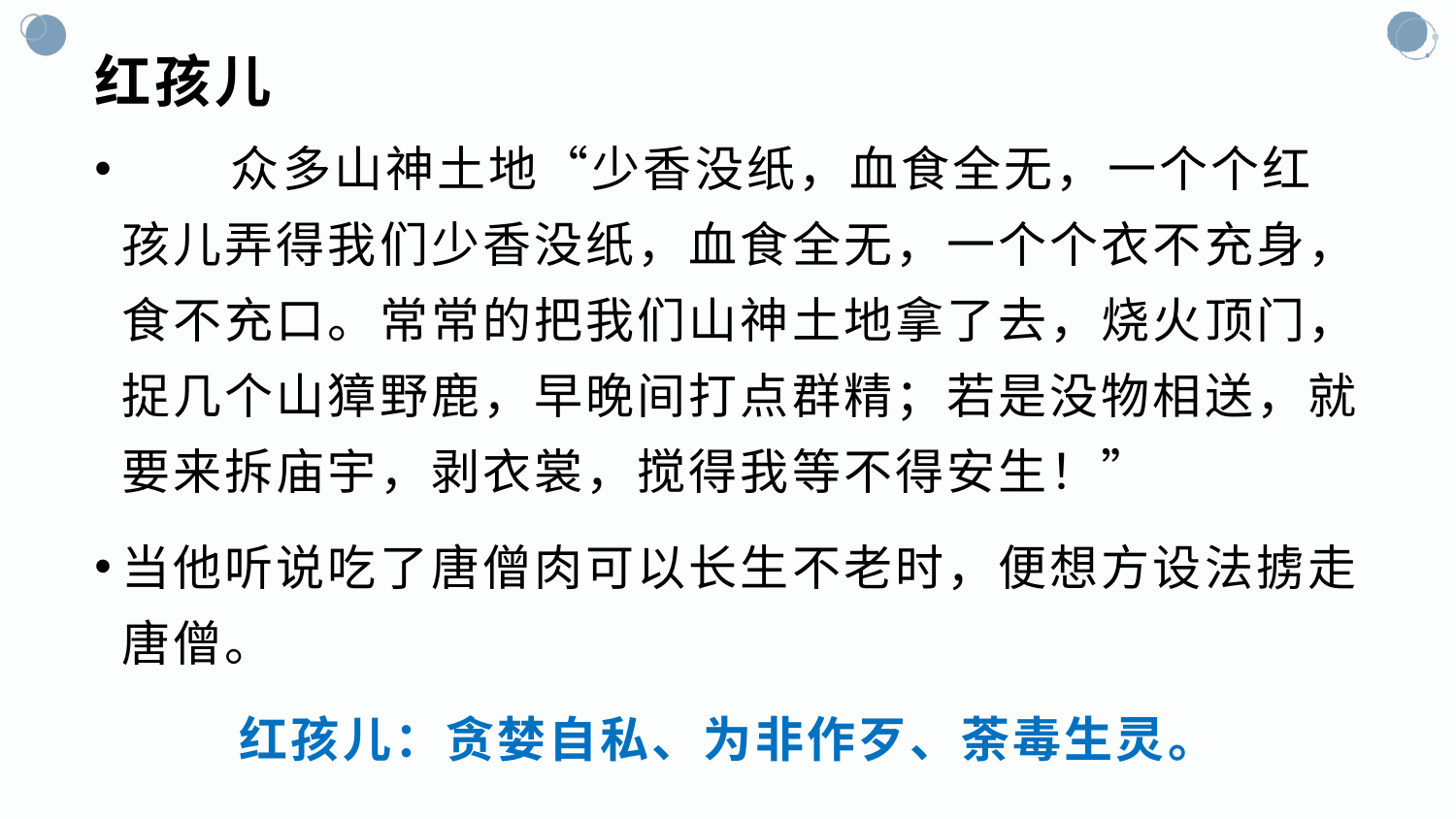

# 红孩儿
       众多山神土地“少香没纸，血食全无，一个个红孩儿弄得我们少香没纸，血食全无，一个个衣不充身，食不充口。常常的把我们山神土地拿了去，烧火顶门，捉几个山獐野鹿，早晚间打点群精；若是没物相送，就要来拆庙宇，剥衣裳，搅得我等不得安生！”
当他听说吃了唐僧肉可以长生不老时，便想方设法掳走唐僧。
红孩儿：贪婪自私、为非作歹、荼毒生灵。